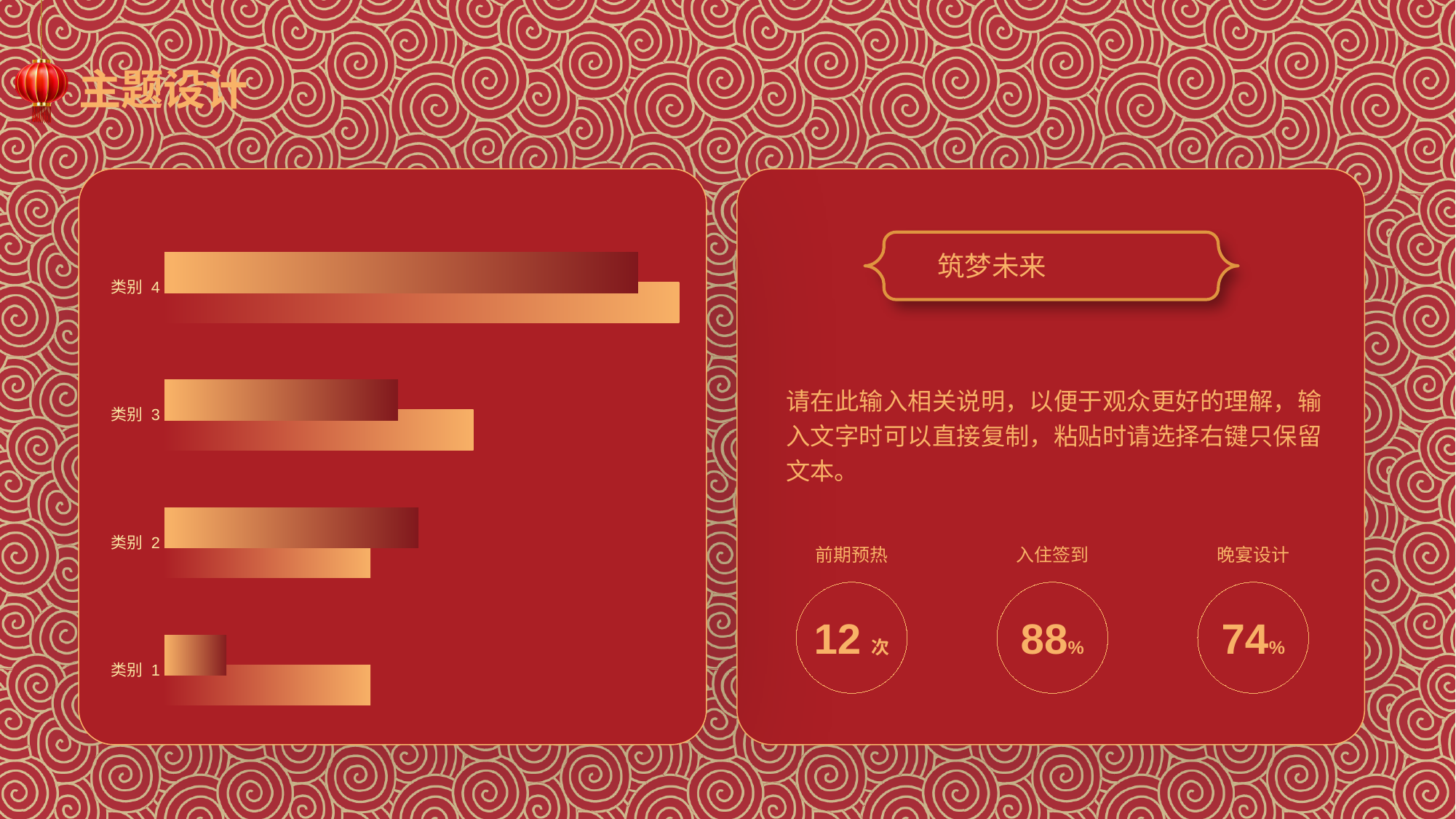

主题设计

### Chart

| Category | 系列 3 | 系列 4 |
|---|---|---|
| 类别 1 | 2.0 | 0.6 |
| 类别 2 | 2.0 | 2.46666666666667 |
| 类别 3 | 3.0 | 2.26666666666667 |
| 类别 4 | 5.0 | 4.6 |

筑梦未来
请在此输入相关说明，以便于观众更好的理解，输入文字时可以直接复制，粘贴时请选择右键只保留文本。
前期预热
入住签到
晚宴设计

12次
88%
74%